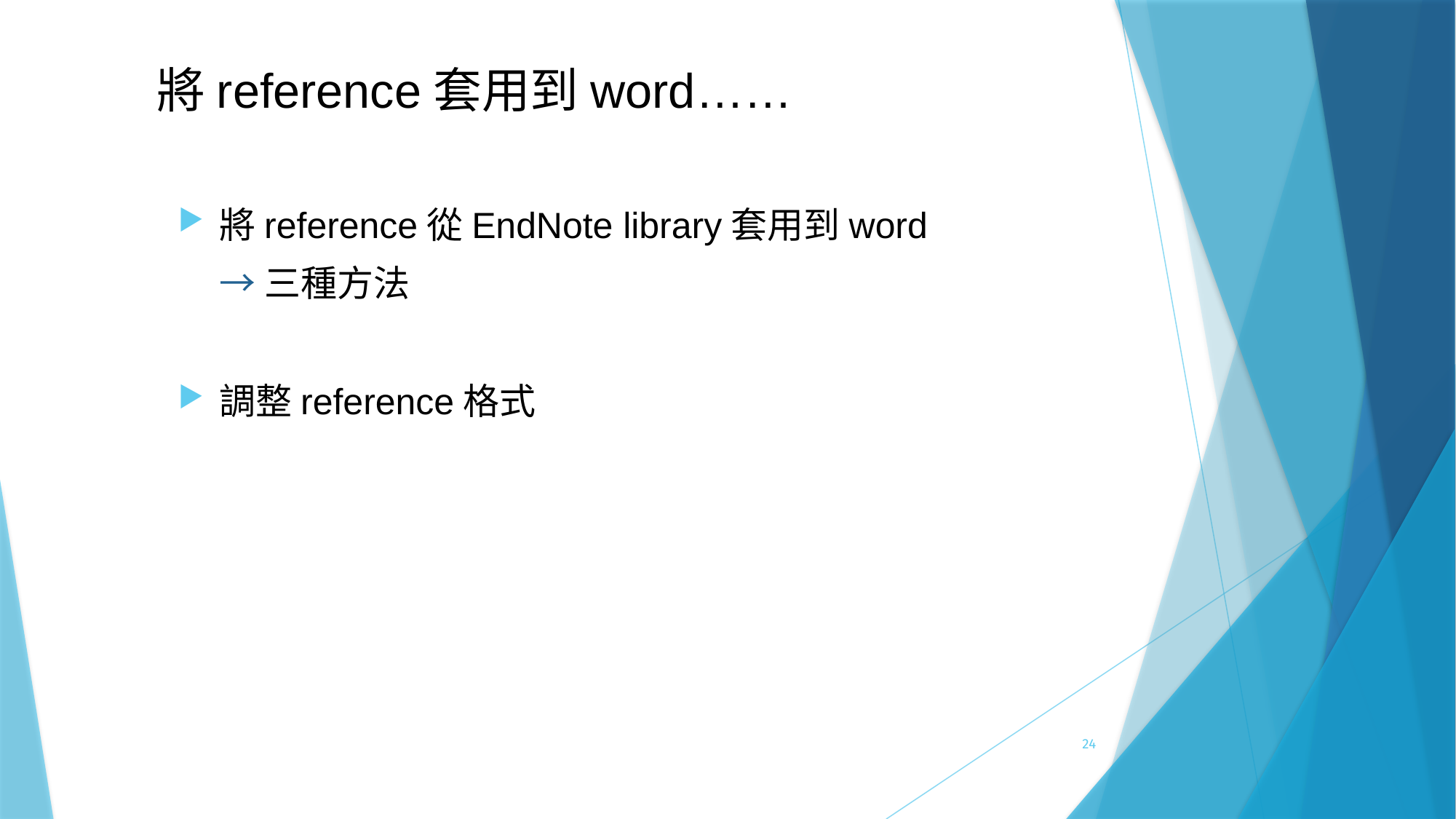

# 將reference套用到word……
將reference從EndNote library套用到word
     →三種方法

調整reference格式

24